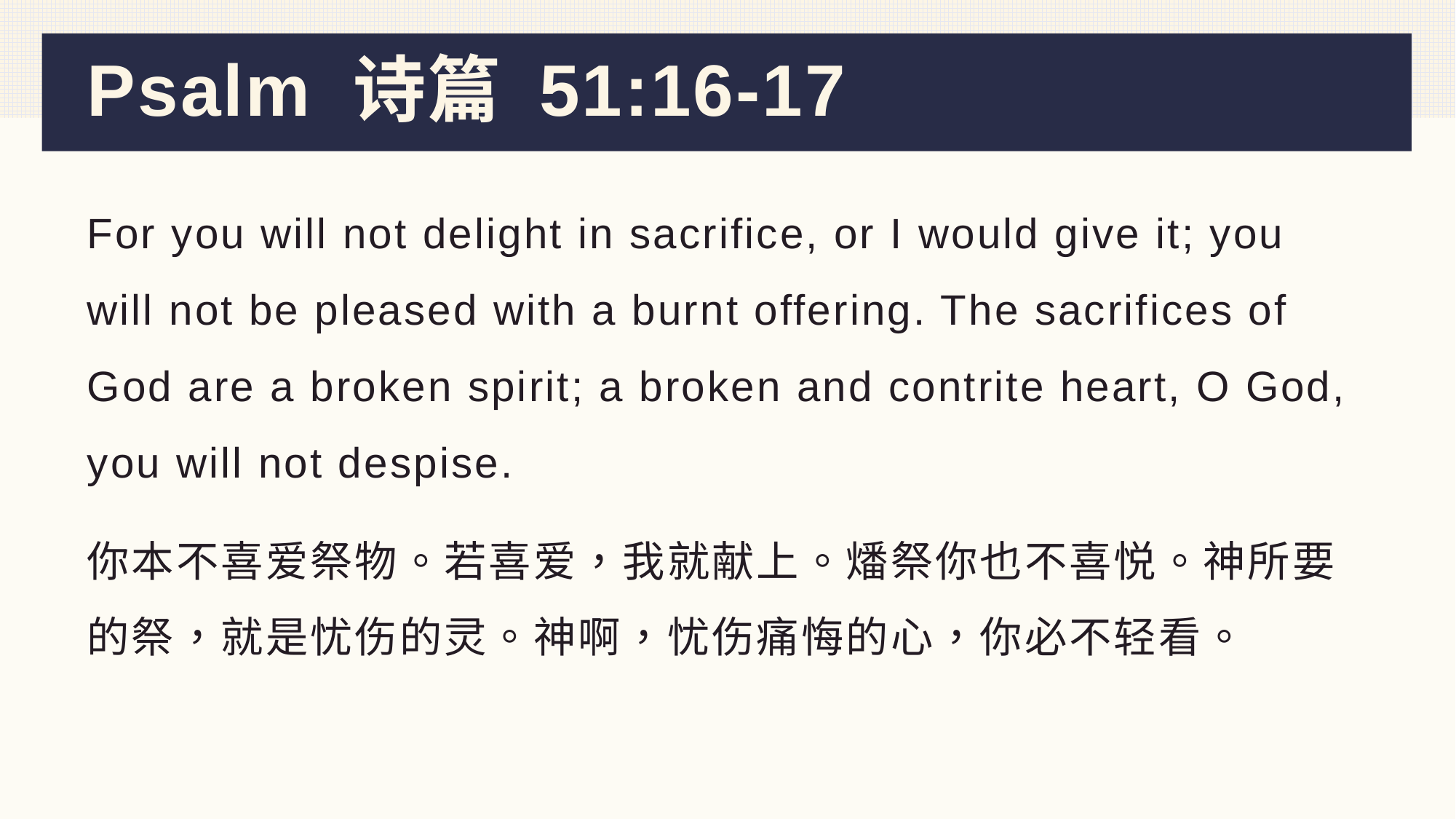

# Psalm 诗篇 51:16-17
For you will not delight in sacrifice, or I would give it; you will not be pleased with a burnt offering. The sacrifices of God are a broken spirit; a broken and contrite heart, O God, you will not despise.
你本不喜爱祭物。若喜爱，我就献上。燔祭你也不喜悦。神所要的祭，就是忧伤的灵。神啊，忧伤痛悔的心，你必不轻看。